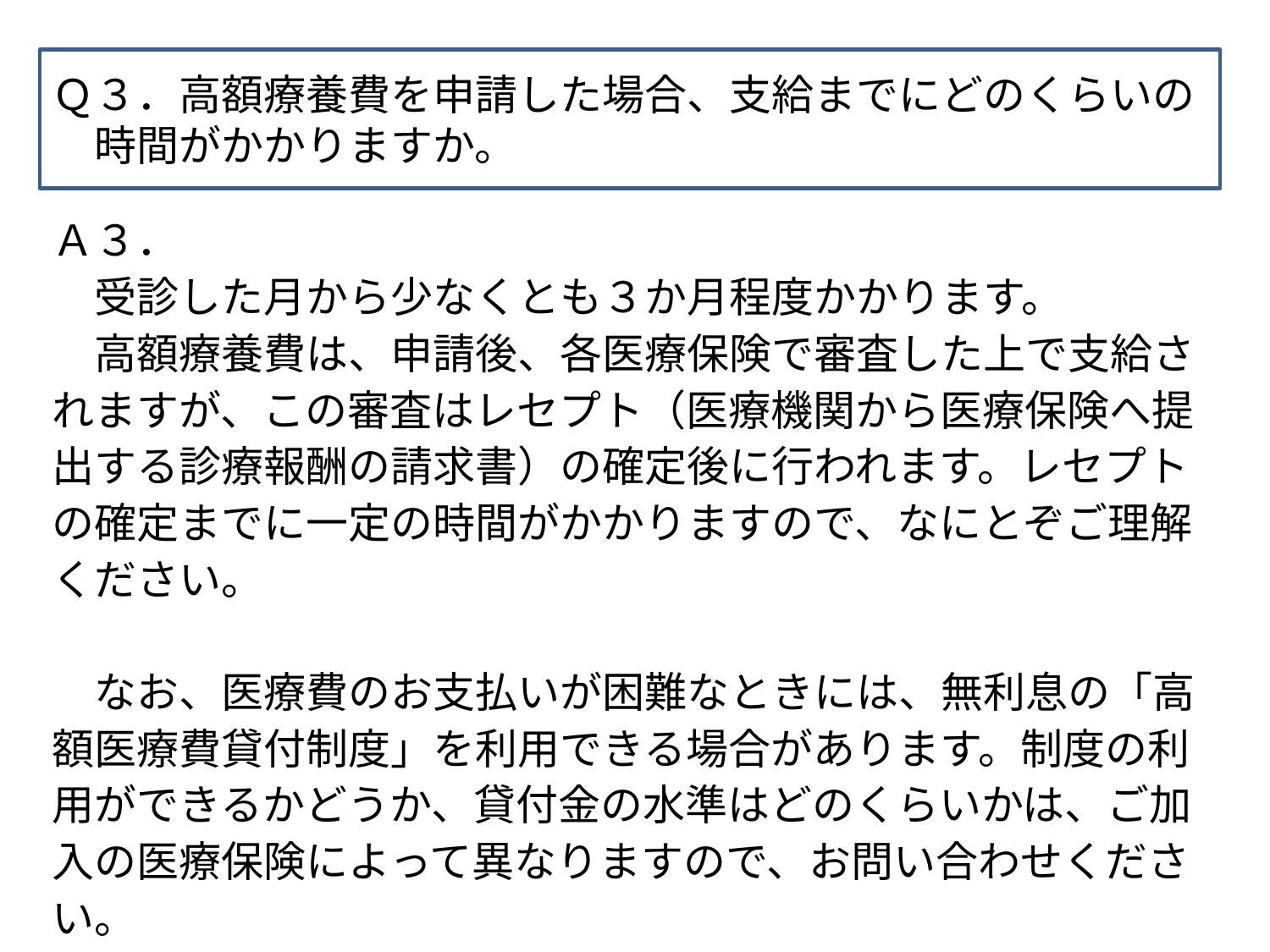

Ｑ３．高額療養費を申請した場合、支給までにどのくらいの
　時間がかかりますか。
Ａ３．
　受診した月から少なくとも３か月程度かかります。
　高額療養費は、申請後、各医療保険で審査した上で支給されますが、この審査はレセプト（医療機関から医療保険へ提出する診療報酬の請求書）の確定後に行われます。レセプトの確定までに一定の時間がかかりますので、なにとぞご理解ください。

　なお、医療費のお支払いが困難なときには、無利息の「高額医療費貸付制度」を利用できる場合があります。制度の利用ができるかどうか、貸付金の水準はどのくらいかは、ご加入の医療保険によって異なりますので、お問い合わせください。